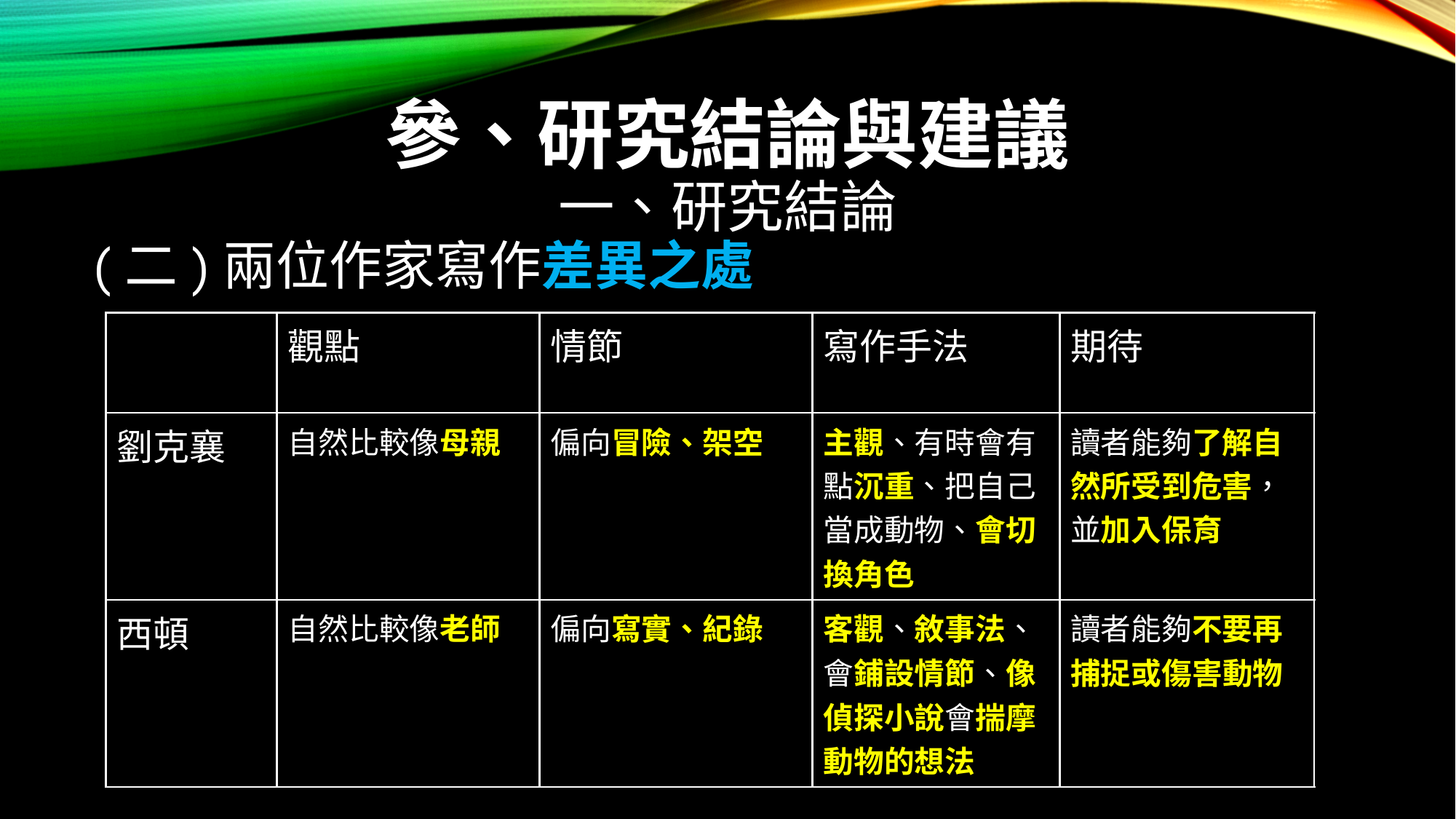

# 參、研究結論與建議 一、研究結論
(二)兩位作家寫作差異之處

|  | 觀點 | 情節 | 寫作手法 | 期待 |
| --- | --- | --- | --- | --- |
| 劉克襄 | 自然比較像母親 | 偏向冒險、架空 | 主觀、有時會有點沉重、把自己當成動物、會切換角色 | 讀者能夠了解自然所受到危害，並加入保育 |
| 西頓 | 自然比較像老師 | 偏向寫實、紀錄 | 客觀、敘事法、會鋪設情節、像偵探小說會揣摩動物的想法 | 讀者能夠不要再捕捉或傷害動物 |